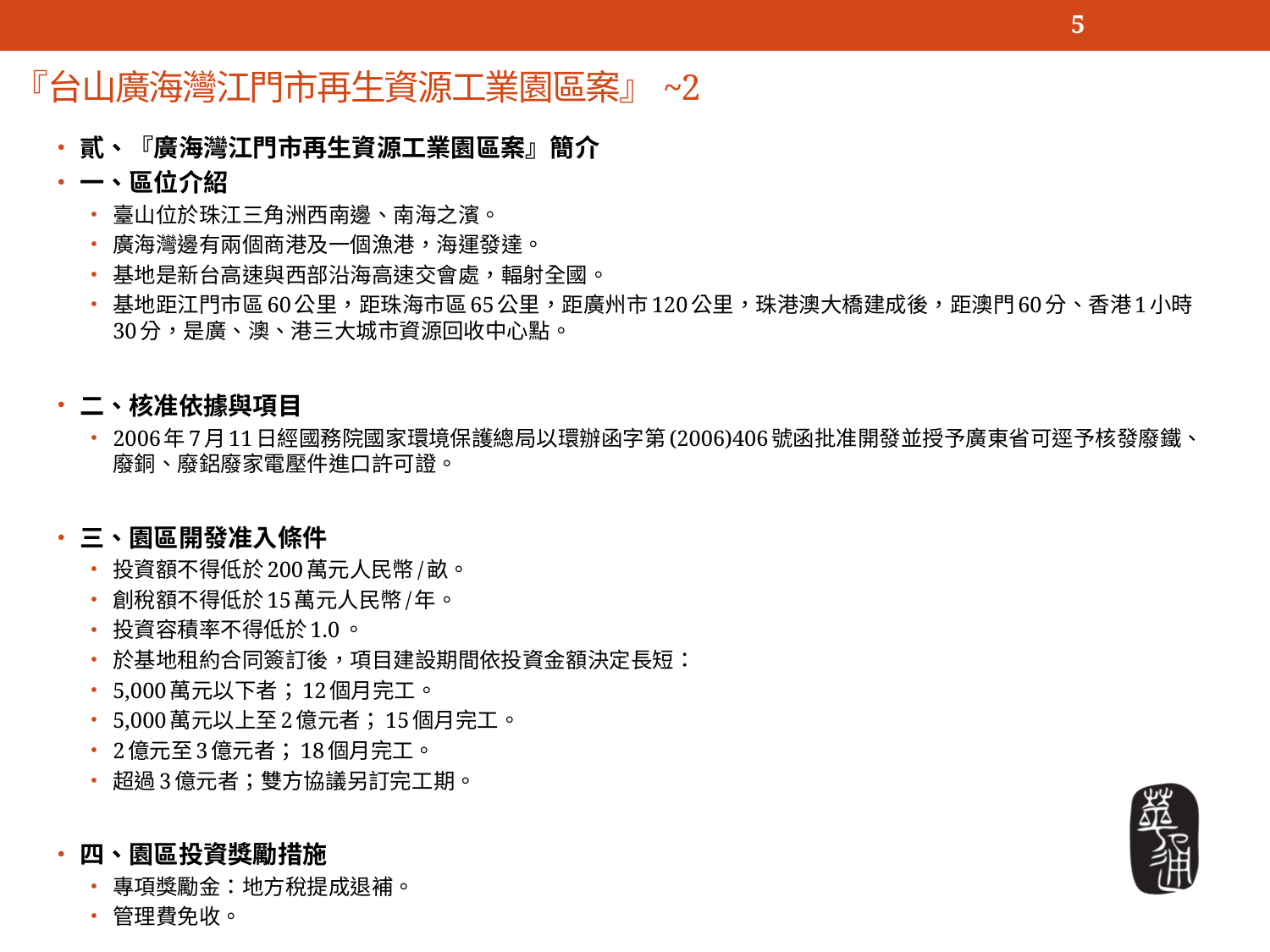

5
# 『台山廣海灣江門市再生資源工業園區案』~2
貳、『廣海灣江門市再生資源工業園區案』簡介
一、區位介紹
臺山位於珠江三角洲西南邊、南海之濱。
廣海灣邊有兩個商港及一個漁港，海運發達。
基地是新台高速與西部沿海高速交會處，輻射全國。
基地距江門市區60公里，距珠海市區65公里，距廣州市120公里，珠港澳大橋建成後，距澳門60分、香港1小時30分，是廣、澳、港三大城市資源回收中心點。

二、核准依據與項目
2006年7月11日經國務院國家環境保護總局以環辦函字第(2006)406號函批准開發並授予廣東省可逕予核發廢鐵、廢銅、廢鋁廢家電壓件進口許可證。

三、園區開發准入條件
投資額不得低於200萬元人民幣/畝。
創稅額不得低於15萬元人民幣/年。
投資容積率不得低於1.0。
於基地租約合同簽訂後，項目建設期間依投資金額決定長短：
5,000萬元以下者；12個月完工。
5,000萬元以上至2億元者；15個月完工。
2億元至3億元者；18個月完工。
超過3億元者；雙方協議另訂完工期。

四、園區投資獎勵措施
專項獎勵金：地方稅提成退補。
管理費免收。